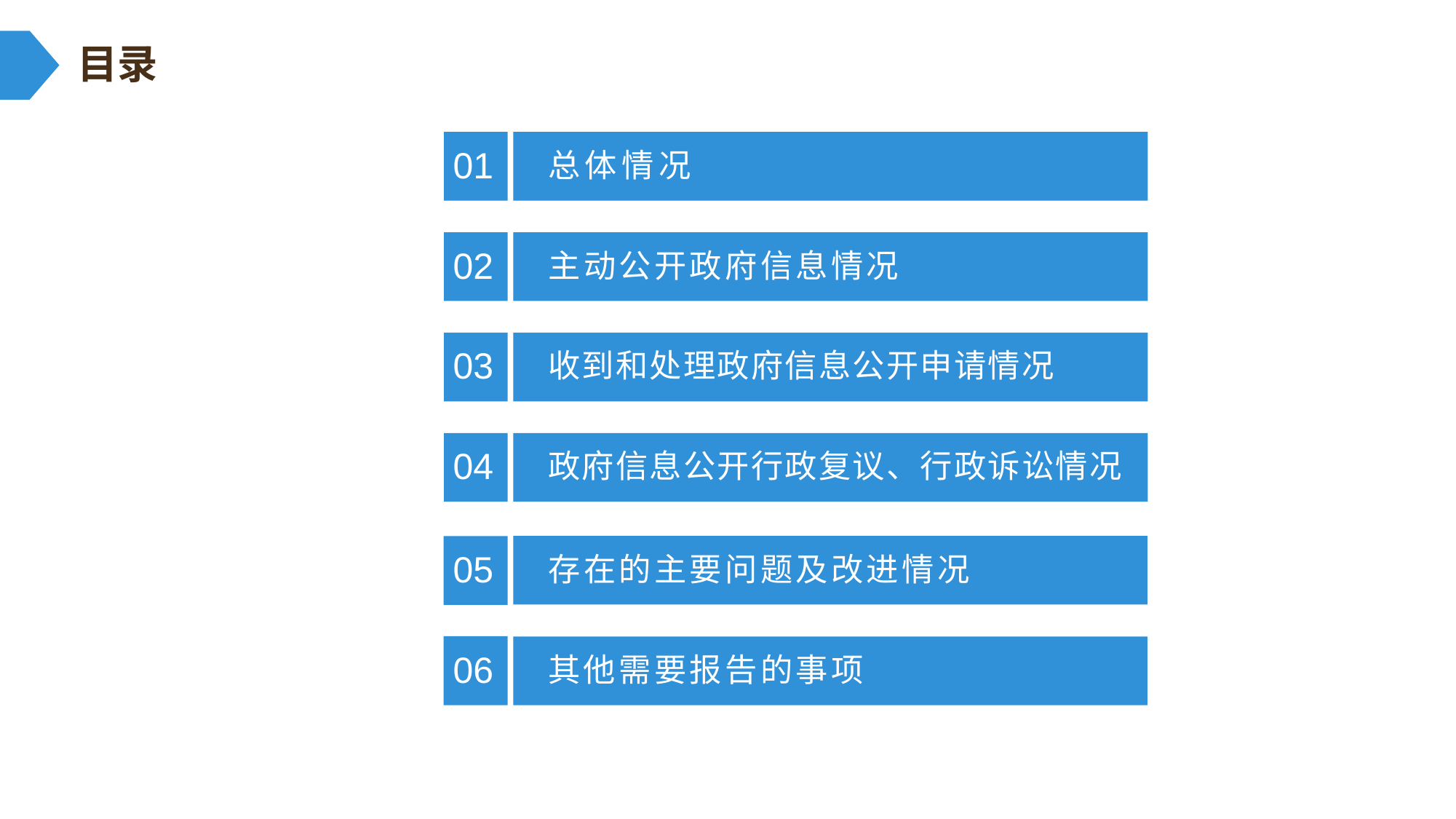

目录

总体情况
01

主动公开政府信息情况
02

收到和处理政府信息公开申请情况
03

政府信息公开行政复议、行政诉讼情况
04

存在的主要问题及改进情况

05

其他需要报告的事项
06